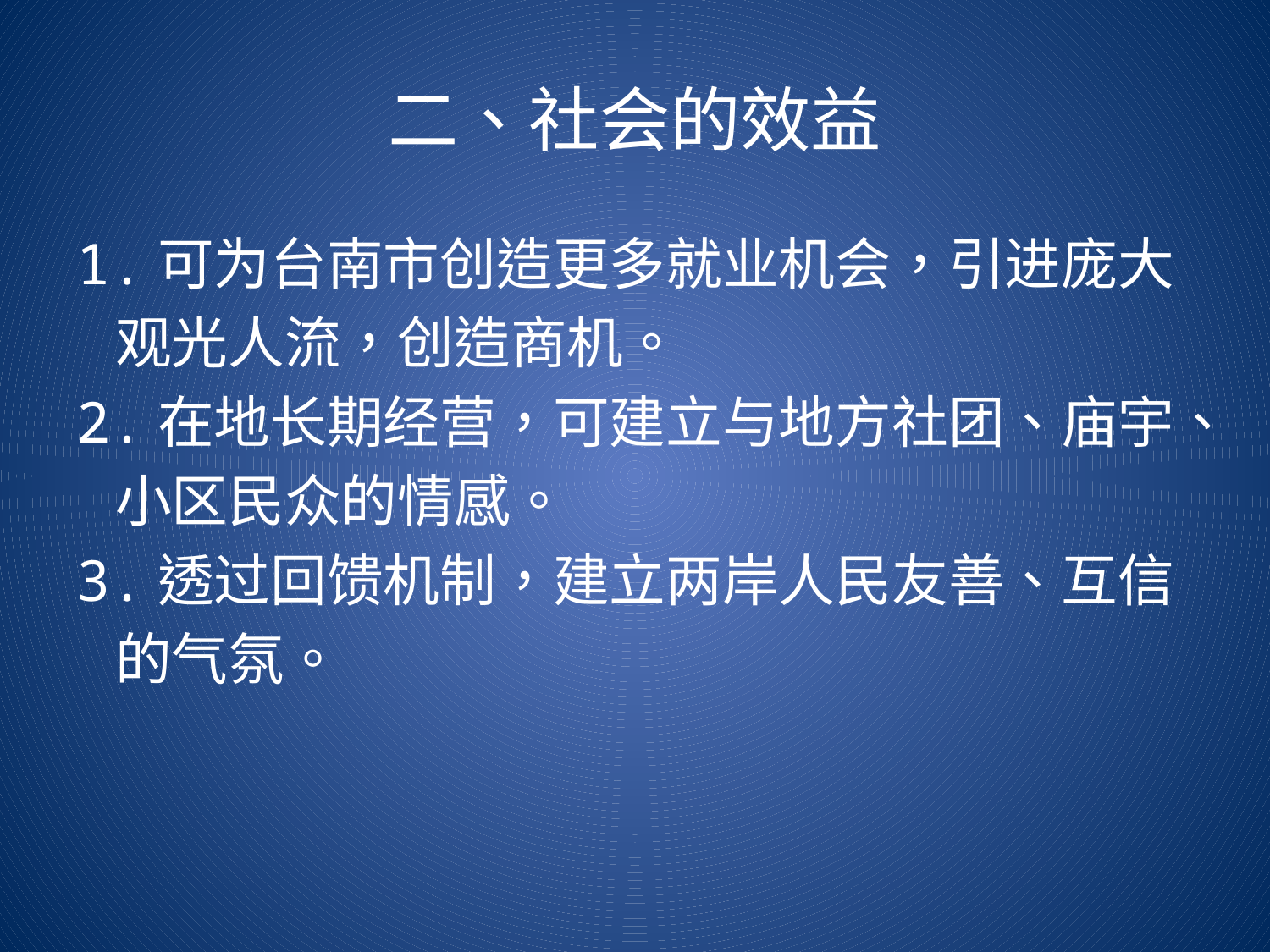

# 二、社会的效益
1.可为台南市创造更多就业机会，引进庞大
  观光人流，创造商机。
2.在地长期经营，可建立与地方社团、庙宇、
  小区民众的情感。
3.透过回馈机制，建立两岸人民友善、互信
  的气氛。